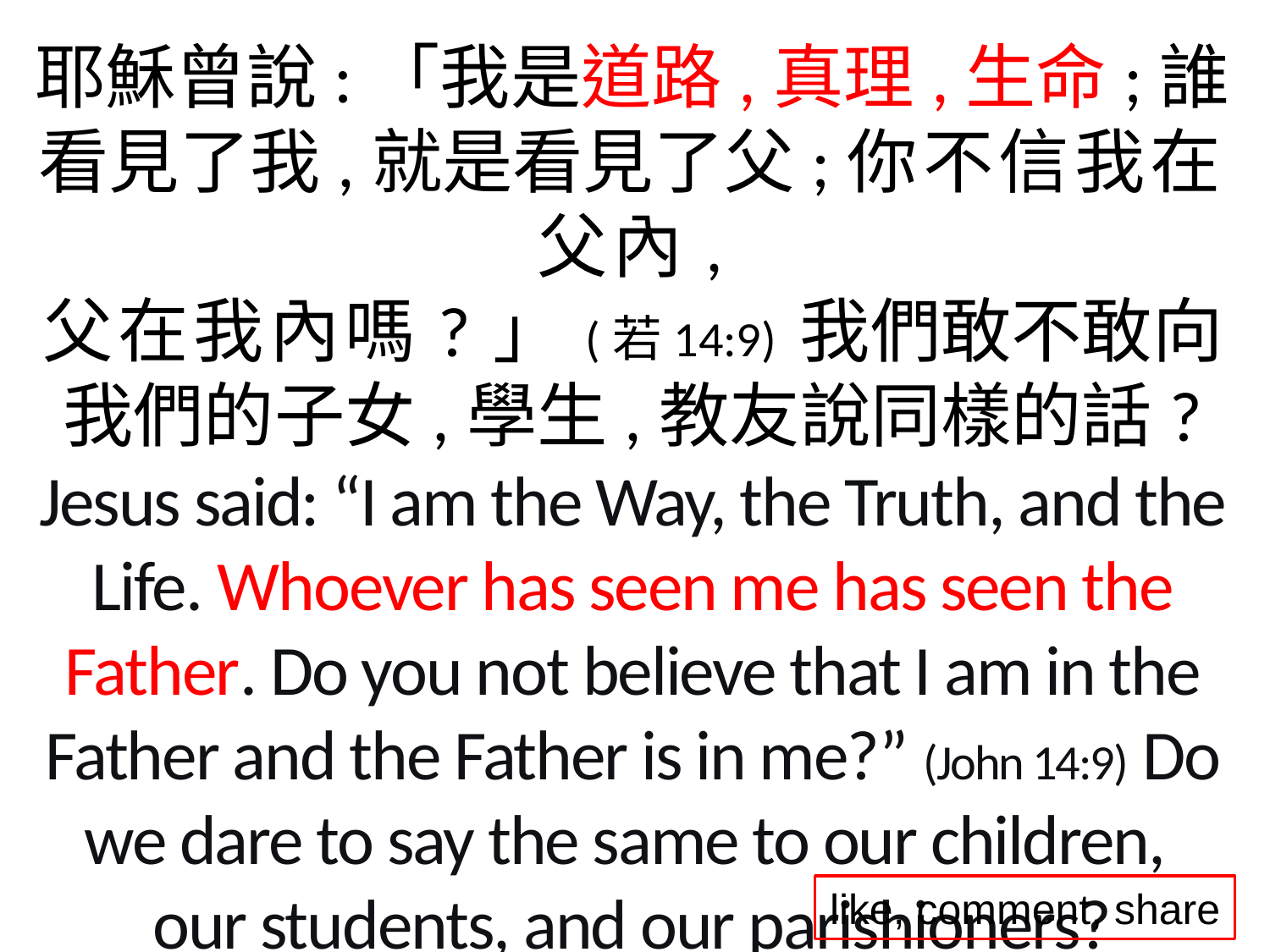

耶穌曾說:「我是道路,真理,生命;誰看見了我,就是看見了父;你不信我在父內,
父在我內嗎?」(若14:9) 我們敢不敢向我們的子女,學生,教友說同樣的話?
Jesus said: “I am the Way, the Truth, and the Life. Whoever has seen me has seen the Father. Do you not believe that I am in the Father and the Father is in me?” (John 14:9) Do we dare to say the same to our children,
our students, and our parishioners?
like, comment, share